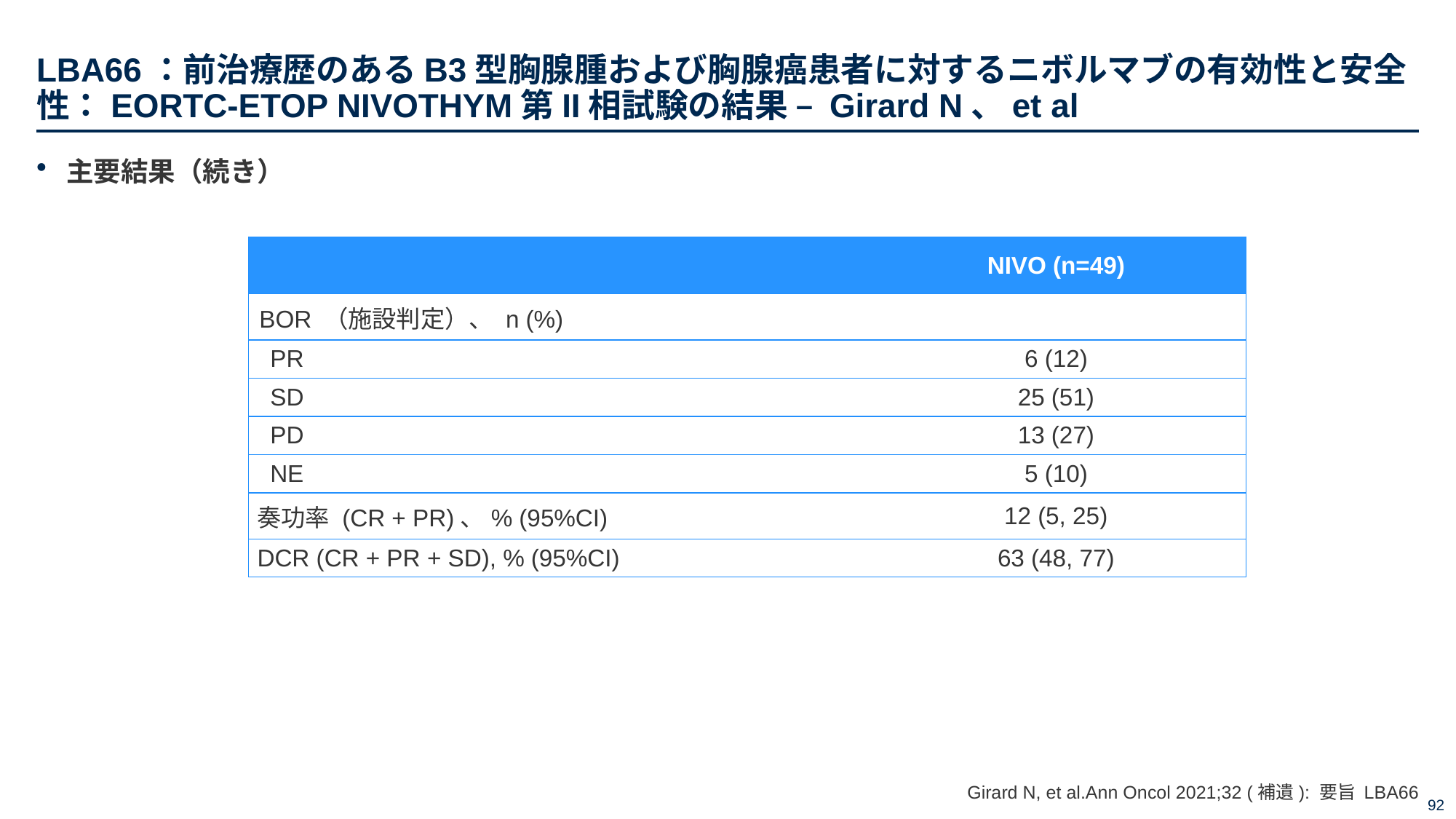

# LBA66：前治療歴のあるB3型胸腺腫および胸腺癌患者に対するニボルマブの有効性と安全性：EORTC-ETOP NIVOTHYM第II相試験の結果 – Girard N、et al
主要結果（続き）
|  | NIVO (n=49) |
| --- | --- |
| BOR （施設判定）、 n (%) |  |
| PR | 6 (12) |
| SD | 25 (51) |
| PD | 13 (27) |
| NE | 5 (10) |
| 奏功率 (CR + PR)、% (95%CI) | 12 (5, 25) |
| DCR (CR + PR + SD), % (95%CI) | 63 (48, 77) |
Girard N, et al.Ann Oncol 2021;32 (補遺): 要旨 LBA66